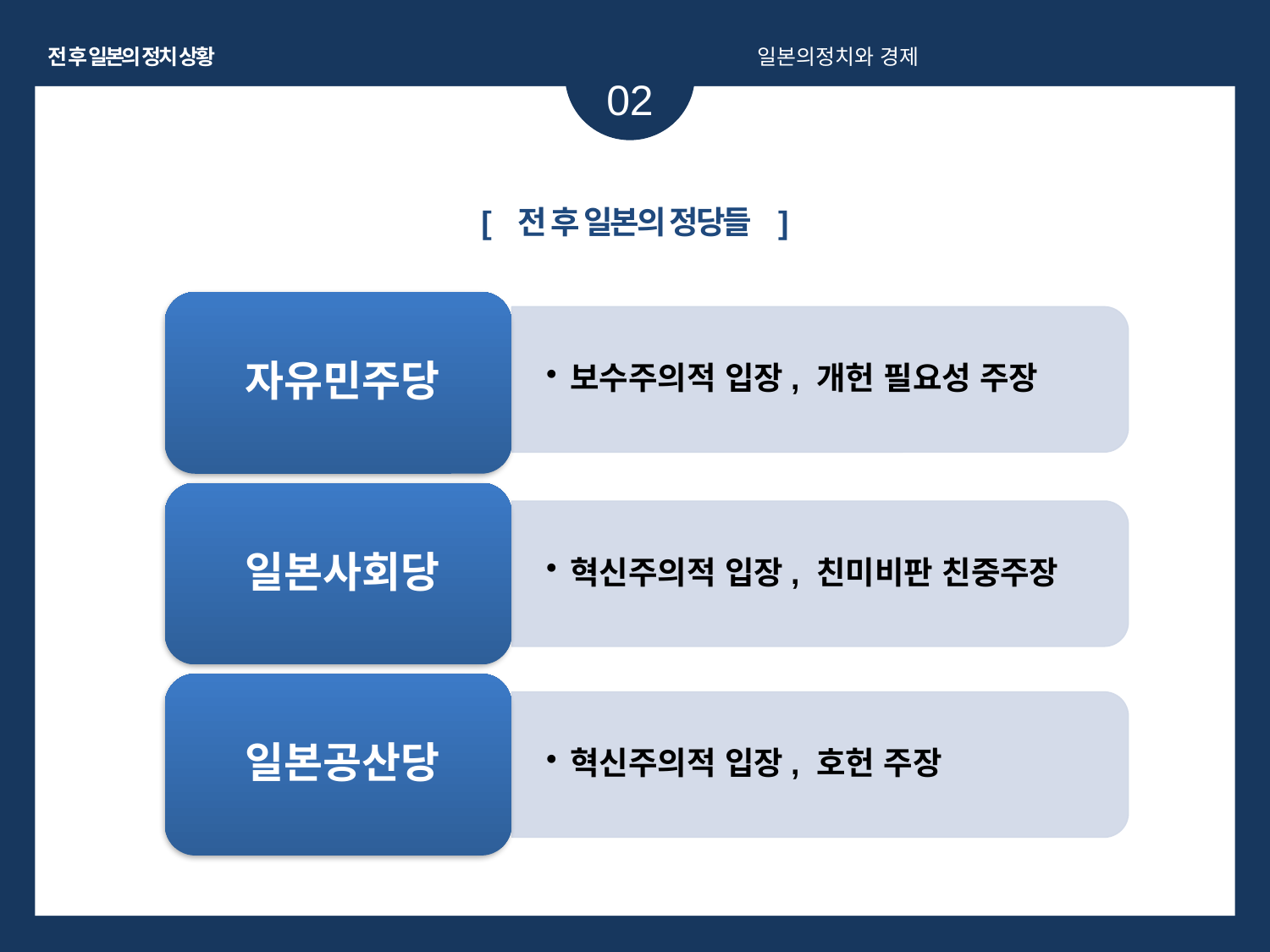

전 후 일본의 정치 상황
일본의정치와 경제
02

[   전 후 일본의 정당들   ]
보수주의적 입장, 개헌 필요성 주장
자유민주당
혁신주의적 입장, 친미비판 친중주장
일본사회당
혁신주의적 입장, 호헌 주장
일본공산당